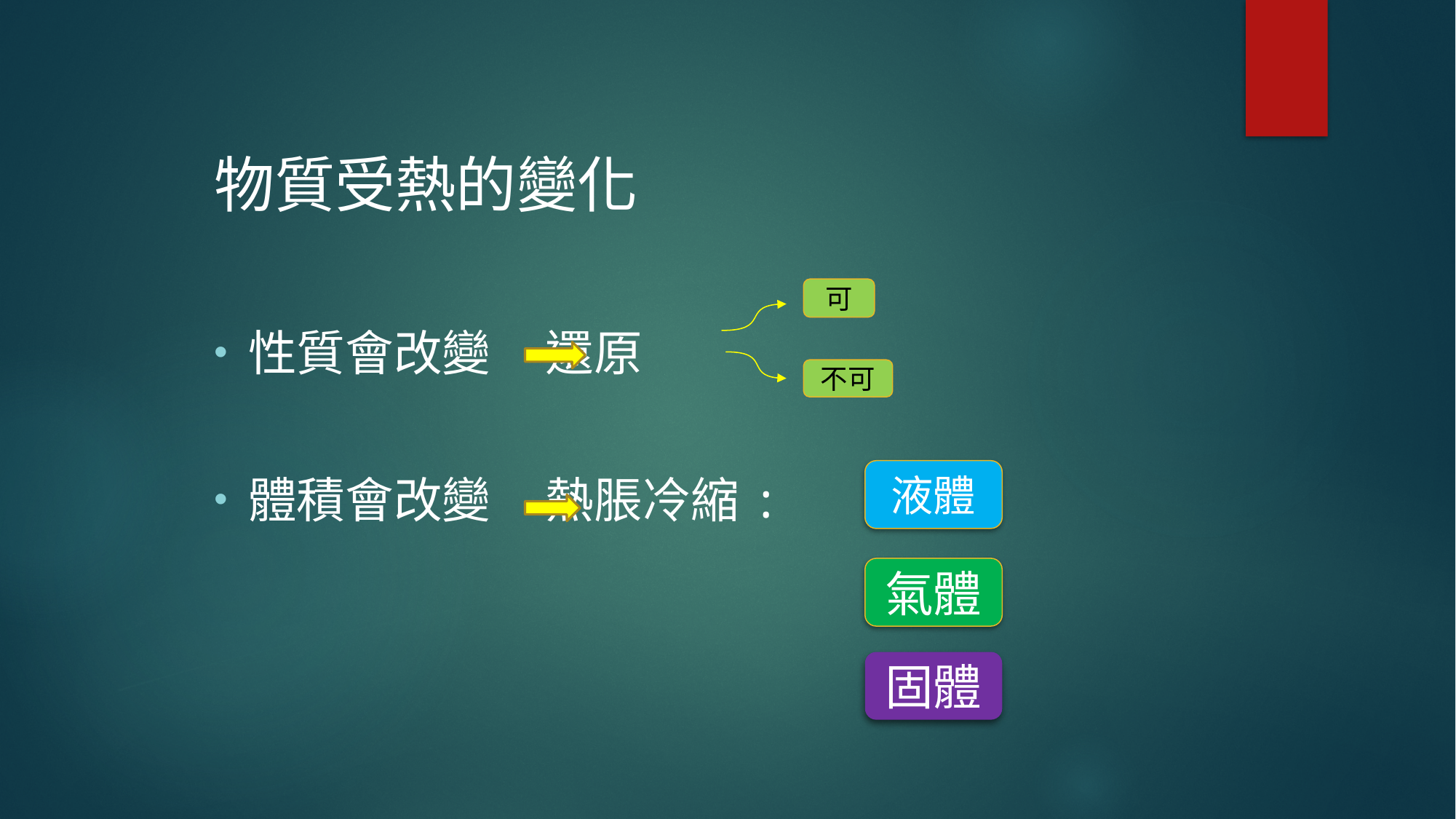

物質受熱的變化

性質會改變     還原

體積會改變     熱脹冷縮:
可

不可
液體

氣體
固體